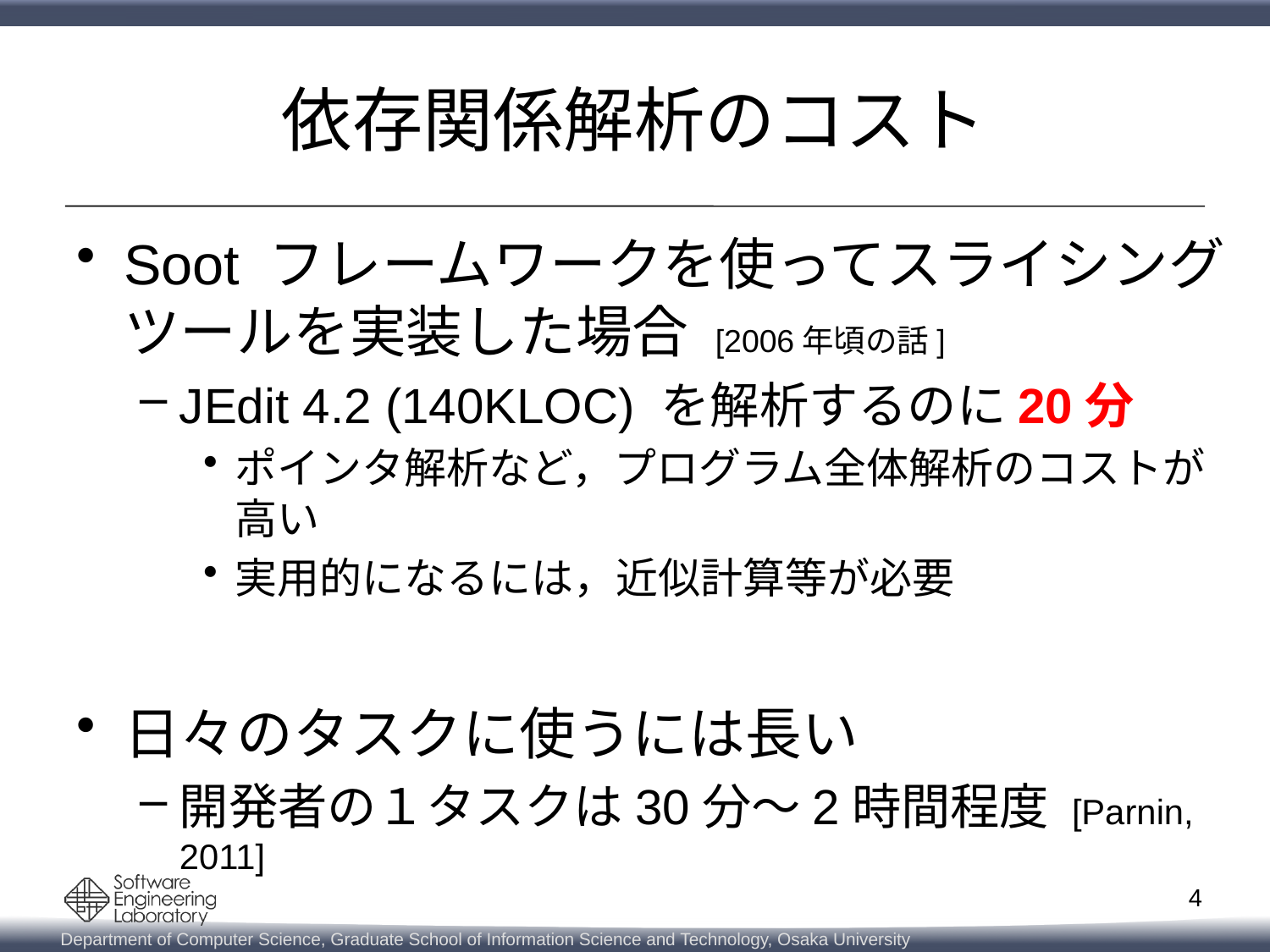

# 依存関係解析のコスト
Soot フレームワークを使ってスライシングツールを実装した場合 [2006年頃の話]
JEdit 4.2 (140KLOC) を解析するのに20分
ポインタ解析など，プログラム全体解析のコストが高い
実用的になるには，近似計算等が必要

日々のタスクに使うには長い
開発者の１タスクは30分～2時間程度 [Parnin, 2011]
4